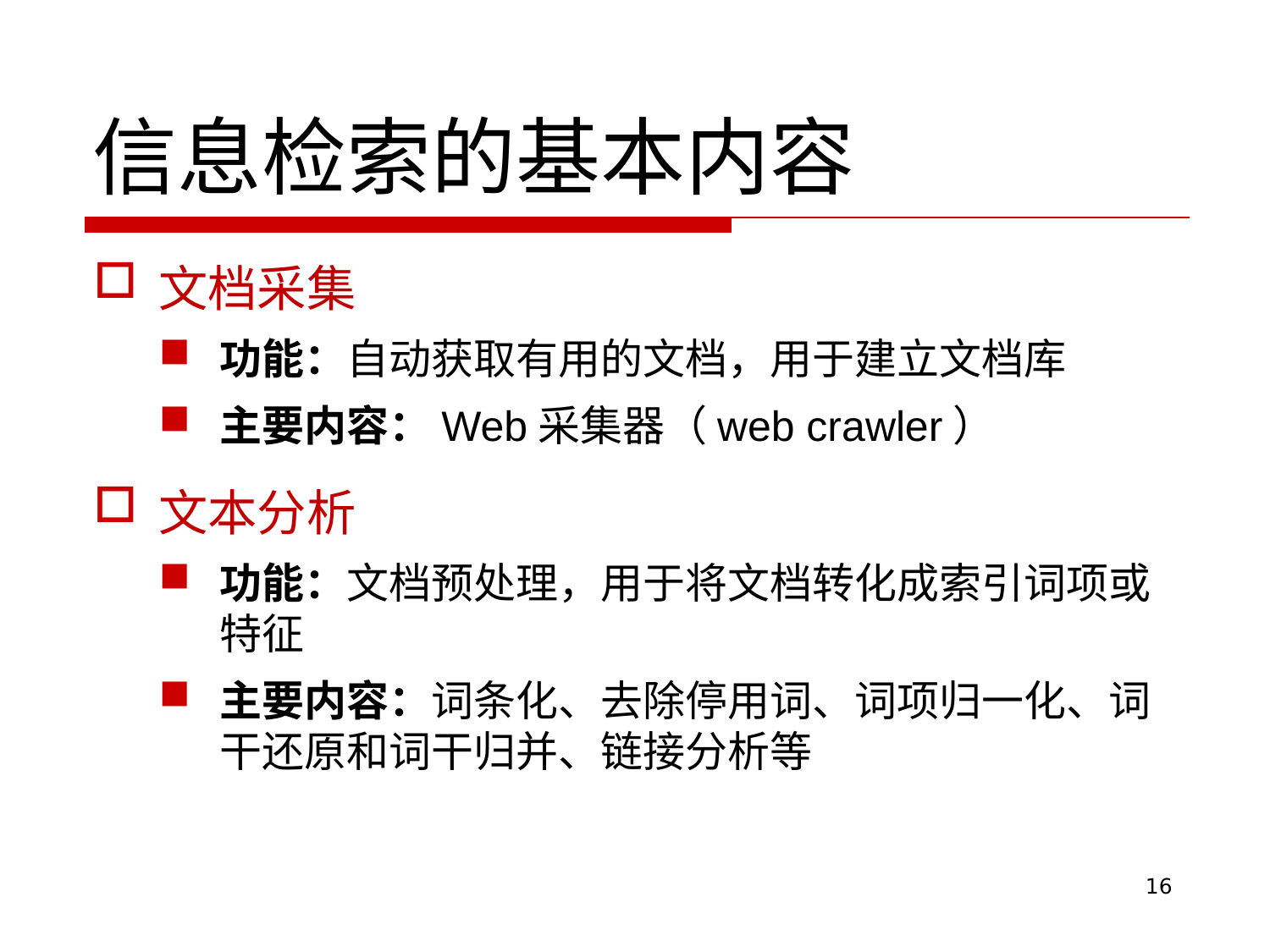

# 信息检索的基本内容
文档采集
功能：自动获取有用的文档，用于建立文档库
主要内容：Web采集器（web crawler）
文本分析
功能：文档预处理，用于将文档转化成索引词项或特征
主要内容：词条化、去除停用词、词项归一化、词干还原和词干归并、链接分析等
16